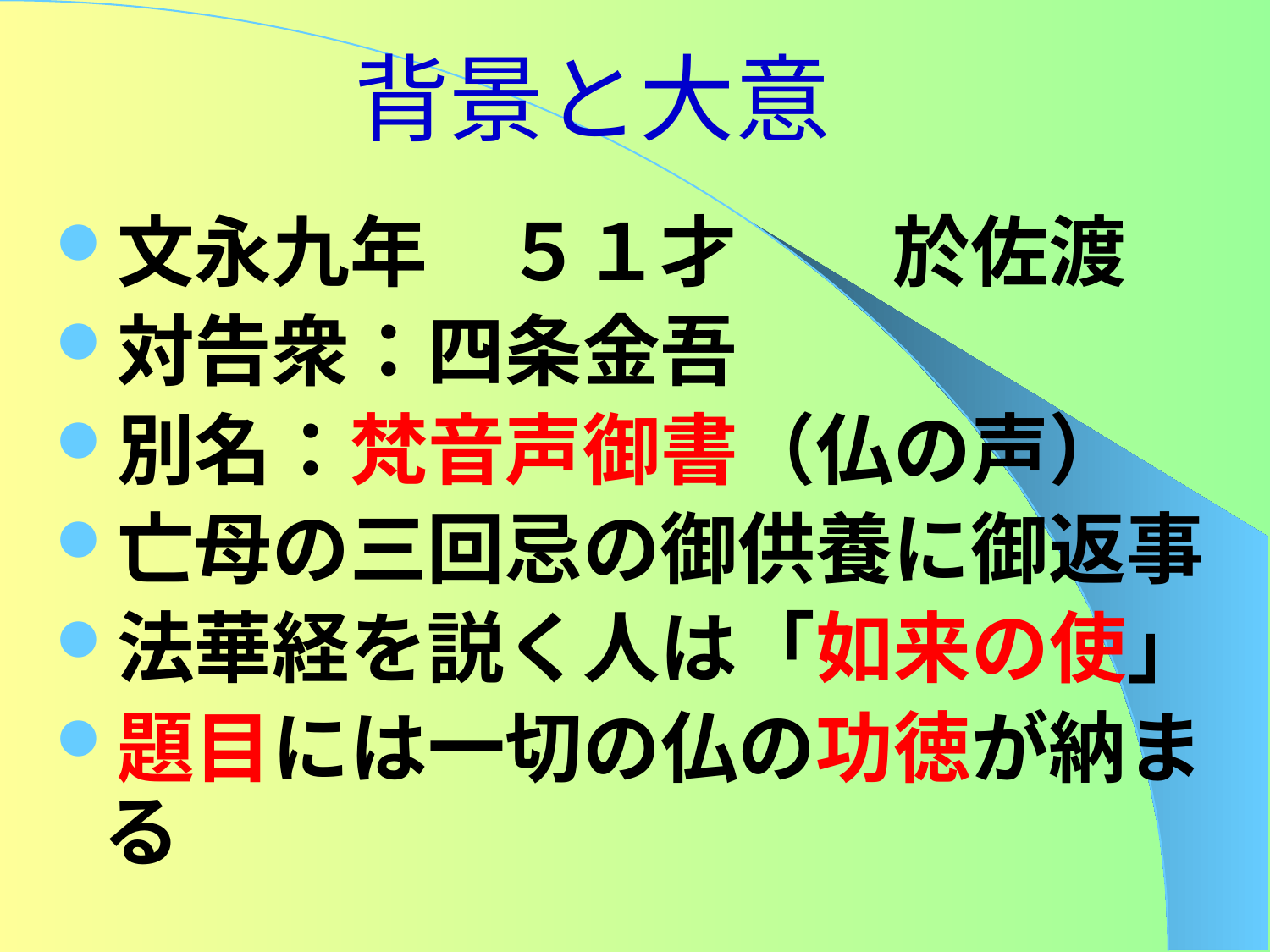

# 背景と大意
文永九年　５１才　　於佐渡
対告衆：四条金吾
別名：梵音声御書（仏の声）
亡母の三回忌の御供養に御返事
法華経を説く人は「如来の使」
題目には一切の仏の功徳が納まる